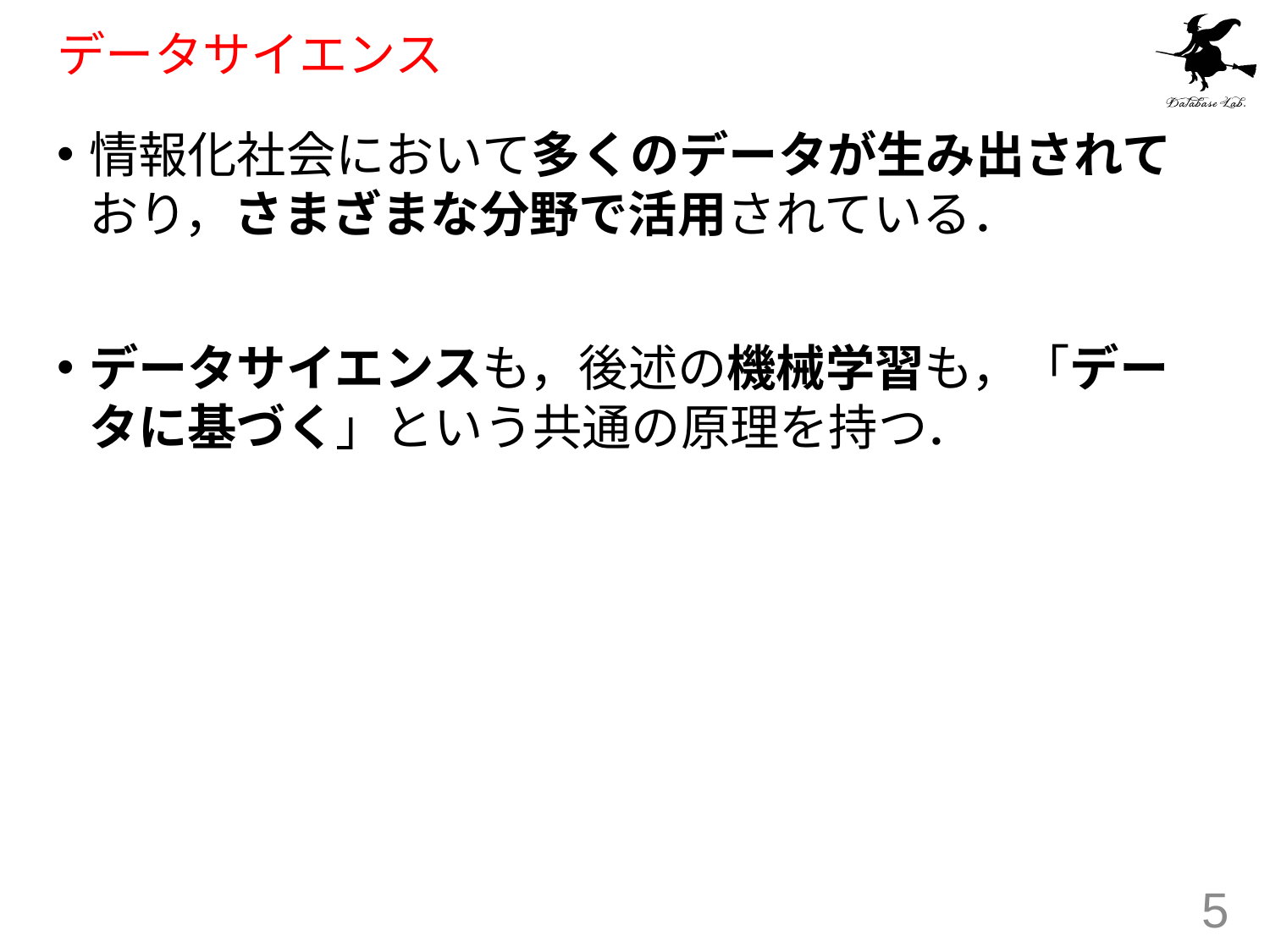

# データサイエンス
情報化社会において多くのデータが生み出されており，さまざまな分野で活用されている．

データサイエンスも，後述の機械学習も，「データに基づく」という共通の原理を持つ．

5